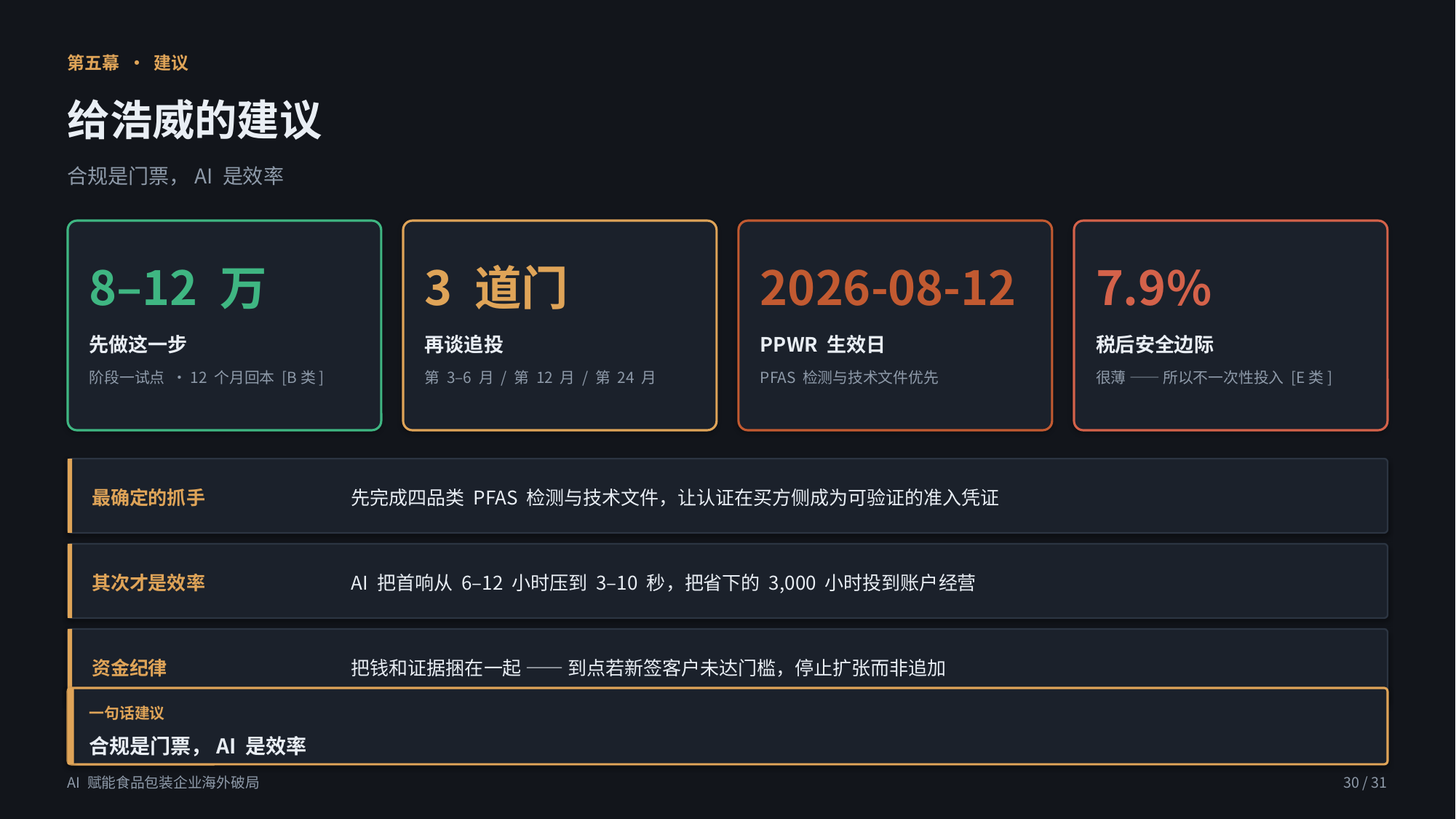

第五幕 · 建议
给浩威的建议
合规是门票，AI 是效率

8–12 万
3 道门
2026-08-12
7.9%
先做这一步
再谈追投
PPWR 生效日
税后安全边际
阶段一试点 · 12 个月回本 [B类]
第 3–6 月 / 第 12 月 / 第 24 月
PFAS 检测与技术文件优先
很薄 —— 所以不一次性投入 [E类]

最确定的抓手
先完成四品类 PFAS 检测与技术文件，让认证在买方侧成为可验证的准入凭证

其次才是效率
AI 把首响从 6–12 小时压到 3–10 秒，把省下的 3,000 小时投到账户经营

资金纪律
把钱和证据捆在一起 —— 到点若新签客户未达门槛，停止扩张而非追加

一句话建议
合规是门票，AI 是效率
AI 赋能食品包装企业海外破局
30 / 31